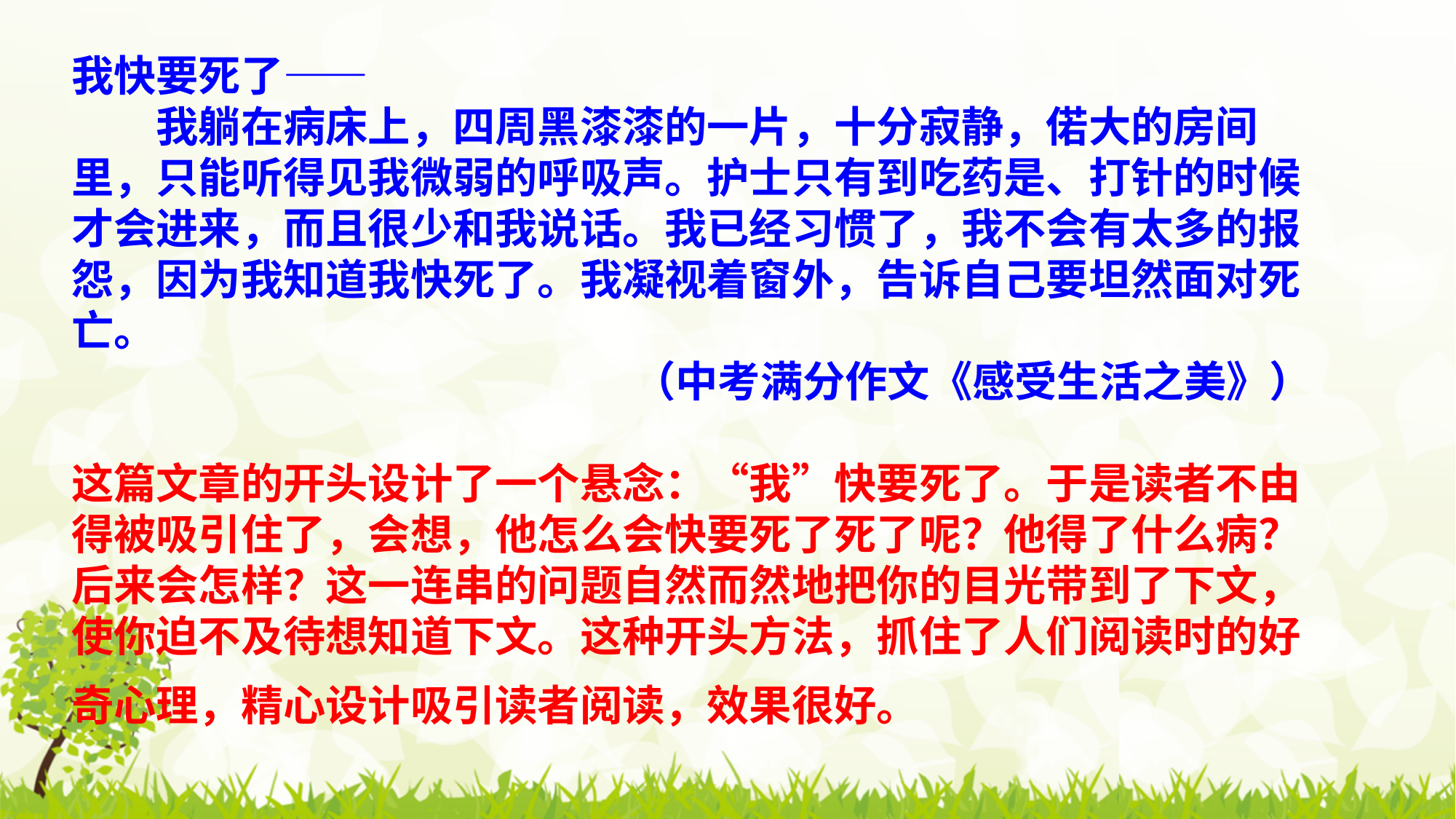

我快要死了——
　　我躺在病床上，四周黑漆漆的一片，十分寂静，偌大的房间里，只能听得见我微弱的呼吸声。护士只有到吃药是、打针的时候才会进来，而且很少和我说话。我已经习惯了，我不会有太多的报怨，因为我知道我快死了。我凝视着窗外，告诉自己要坦然面对死亡。
（中考满分作文《感受生活之美》）
这篇文章的开头设计了一个悬念：“我”快要死了。于是读者不由得被吸引住了，会想，他怎么会快要死了死了呢？他得了什么病？后来会怎样？这一连串的问题自然而然地把你的目光带到了下文，使你迫不及待想知道下文。这种开头方法，抓住了人们阅读时的好奇心理，精心设计吸引读者阅读，效果很好。